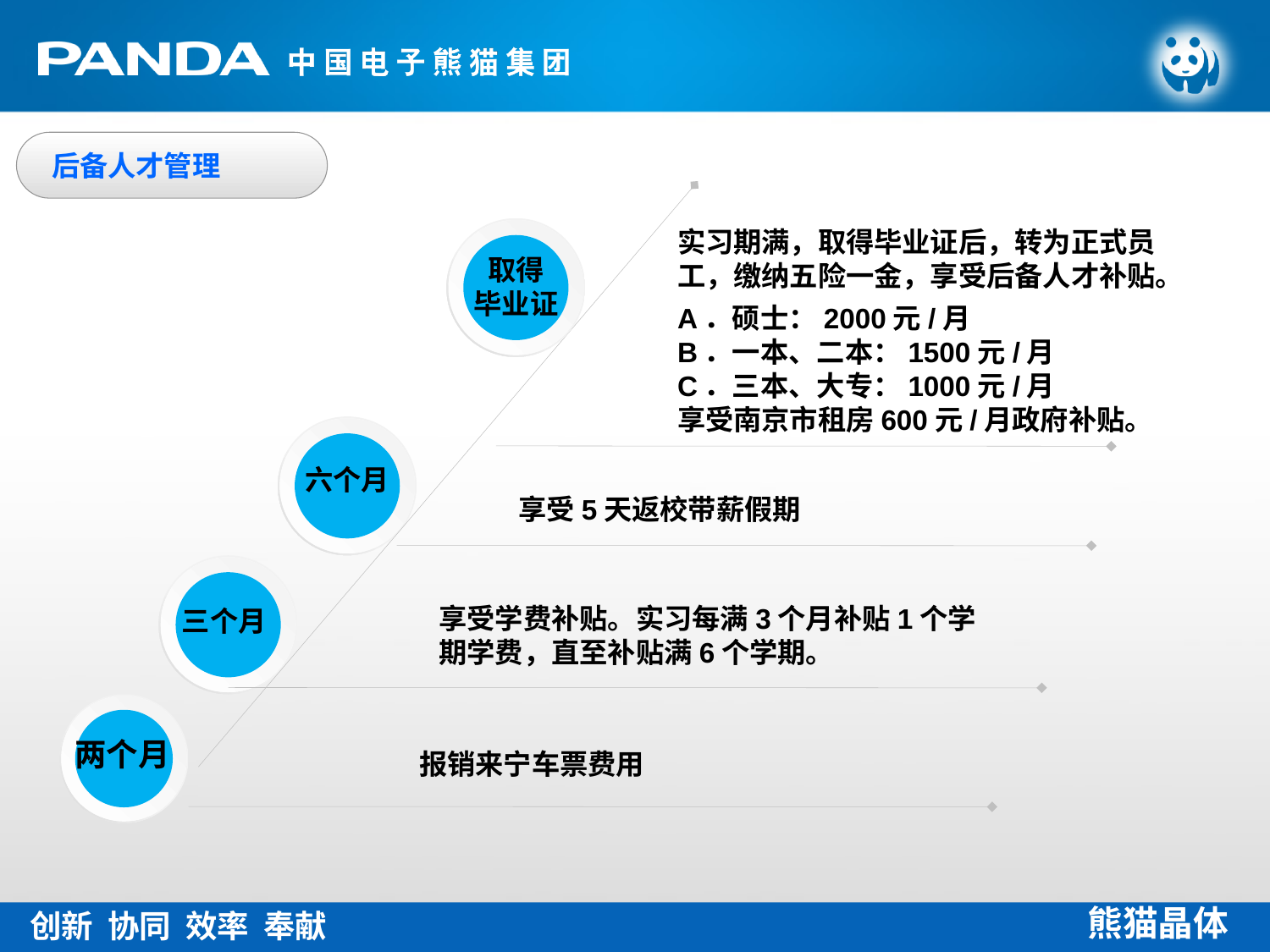

后备人才管理

取得
毕业证
实习期满，取得毕业证后，转为正式员工，缴纳五险一金，享受后备人才补贴。
A．硕士：2000元/月
B．一本、二本：1500元/月
C．三本、大专：1000元/月
享受南京市租房600元/月政府补贴。

六个月
享受5天返校带薪假期

三个月
享受学费补贴。实习每满3个月补贴1个学期学费，直至补贴满6个学期。

两个月
报销来宁车票费用